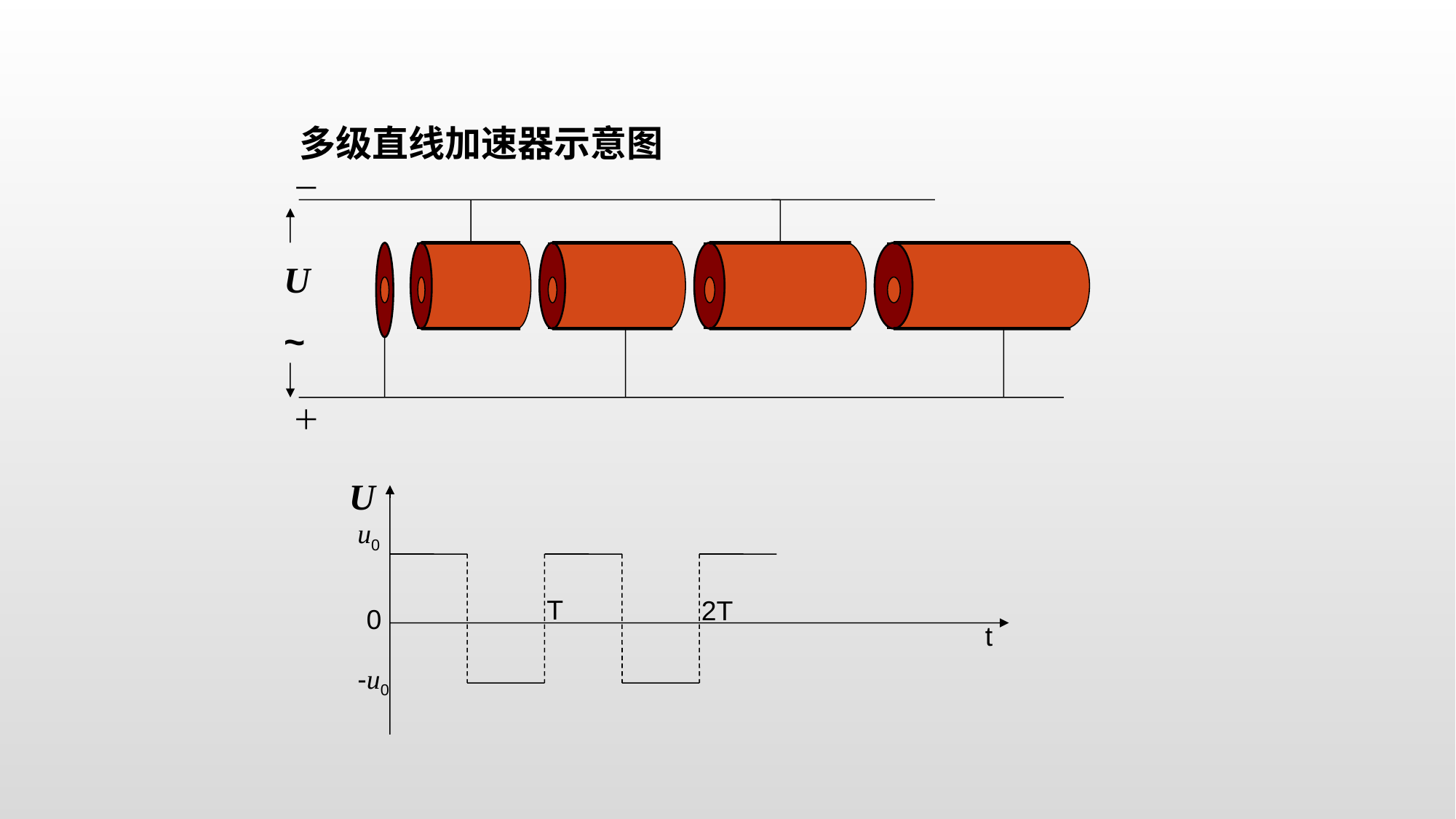

多级直线加速器示意图
－

U
~

＋
U

u0

T
2T
0
t

-u0